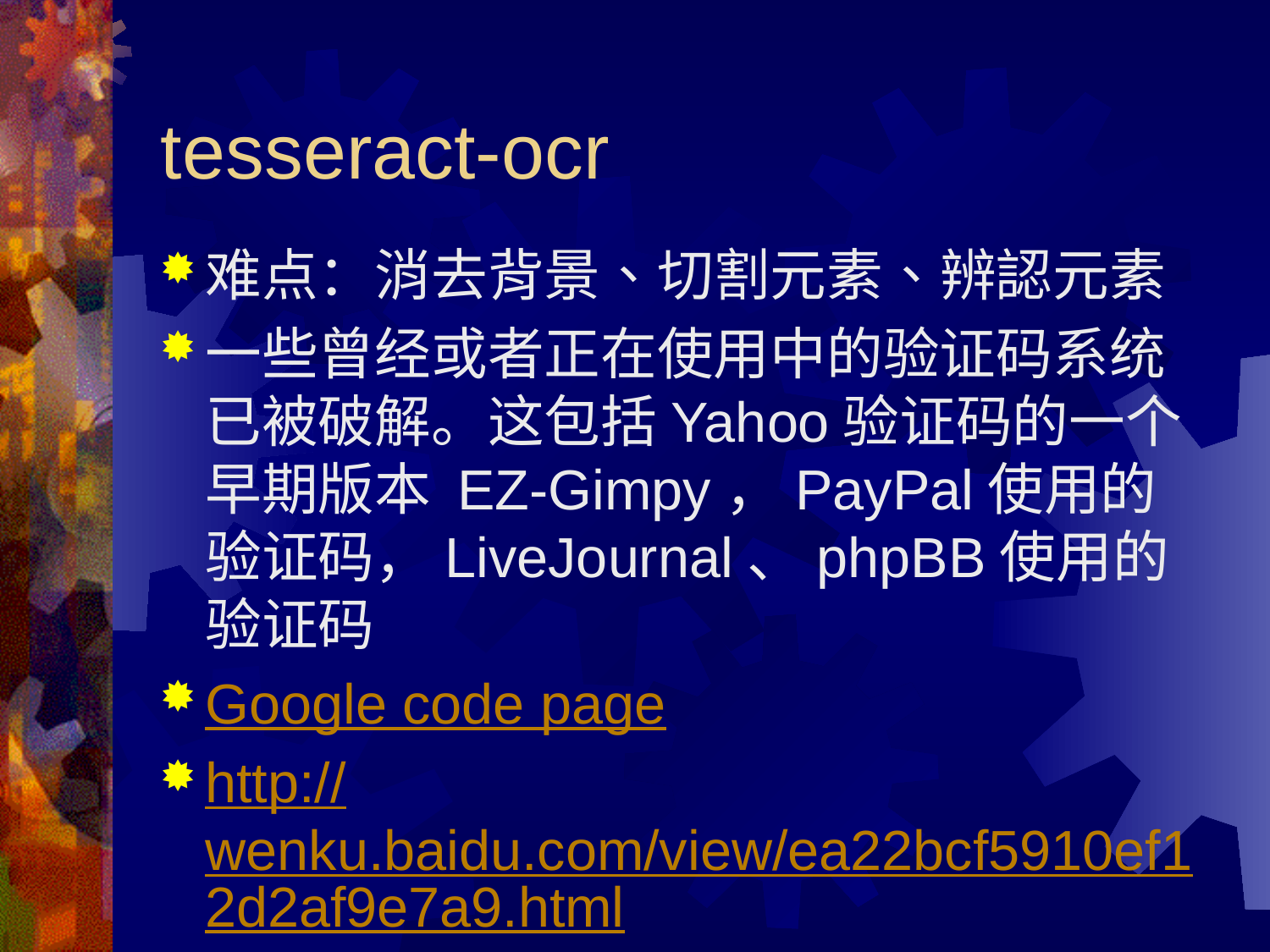

# tesseract-ocr
难点：消去背景、切割元素、辨認元素
一些曾经或者正在使用中的验证码系统已被破解。这包括Yahoo验证码的一个早期版本 EZ-Gimpy，PayPal使用的验证码，LiveJournal、phpBB使用的验证码
Google code page
http://wenku.baidu.com/view/ea22bcf5910ef12d2af9e7a9.html